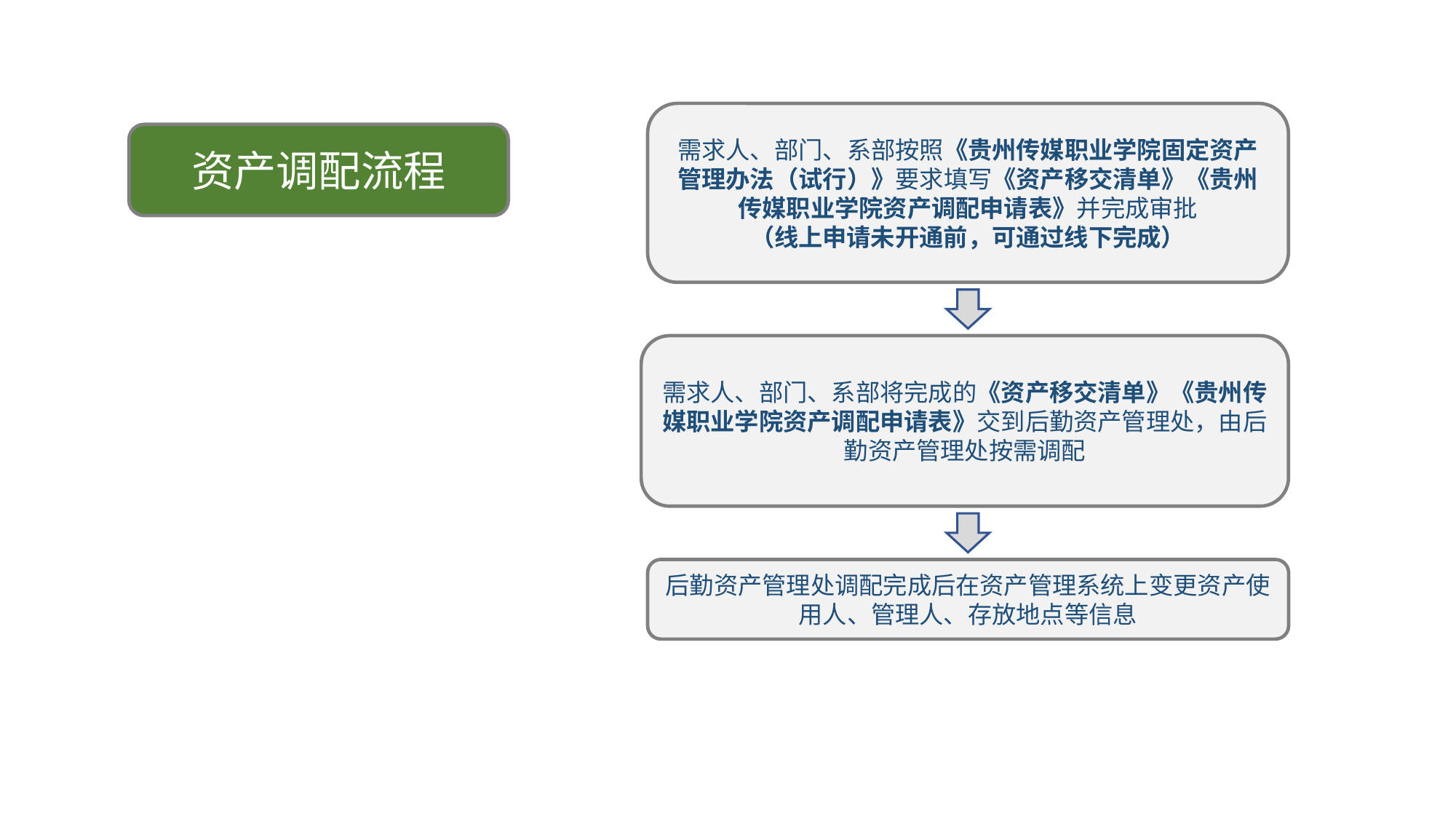

需求人、部门、系部按照《贵州传媒职业学院固定资产管理办法（试行）》要求填写《资产移交清单》《贵州传媒职业学院资产调配申请表》并完成审批
（线上申请未开通前，可通过线下完成）
资产调配流程

需求人、部门、系部将完成的《资产移交清单》《贵州传媒职业学院资产调配申请表》交到后勤资产管理处，由后勤资产管理处按需调配

后勤资产管理处调配完成后在资产管理系统上变更资产使用人、管理人、存放地点等信息